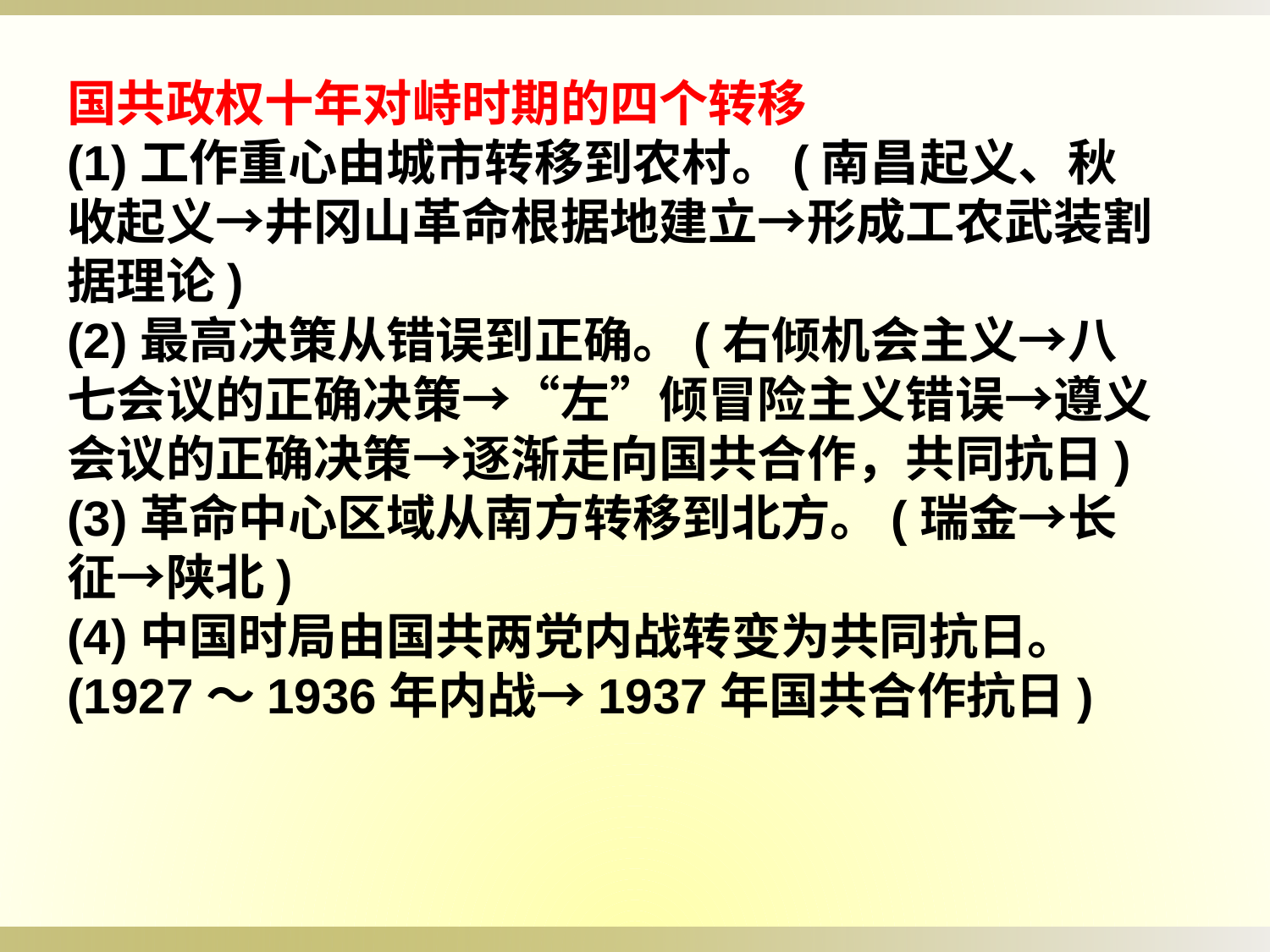

国共政权十年对峙时期的四个转移
(1)工作重心由城市转移到农村。(南昌起义、秋收起义→井冈山革命根据地建立→形成工农武装割据理论)
(2)最高决策从错误到正确。(右倾机会主义→八七会议的正确决策→“左”倾冒险主义错误→遵义会议的正确决策→逐渐走向国共合作，共同抗日)
(3)革命中心区域从南方转移到北方。(瑞金→长征→陕北)
(4)中国时局由国共两党内战转变为共同抗日。(1927～1936年内战→1937年国共合作抗日)